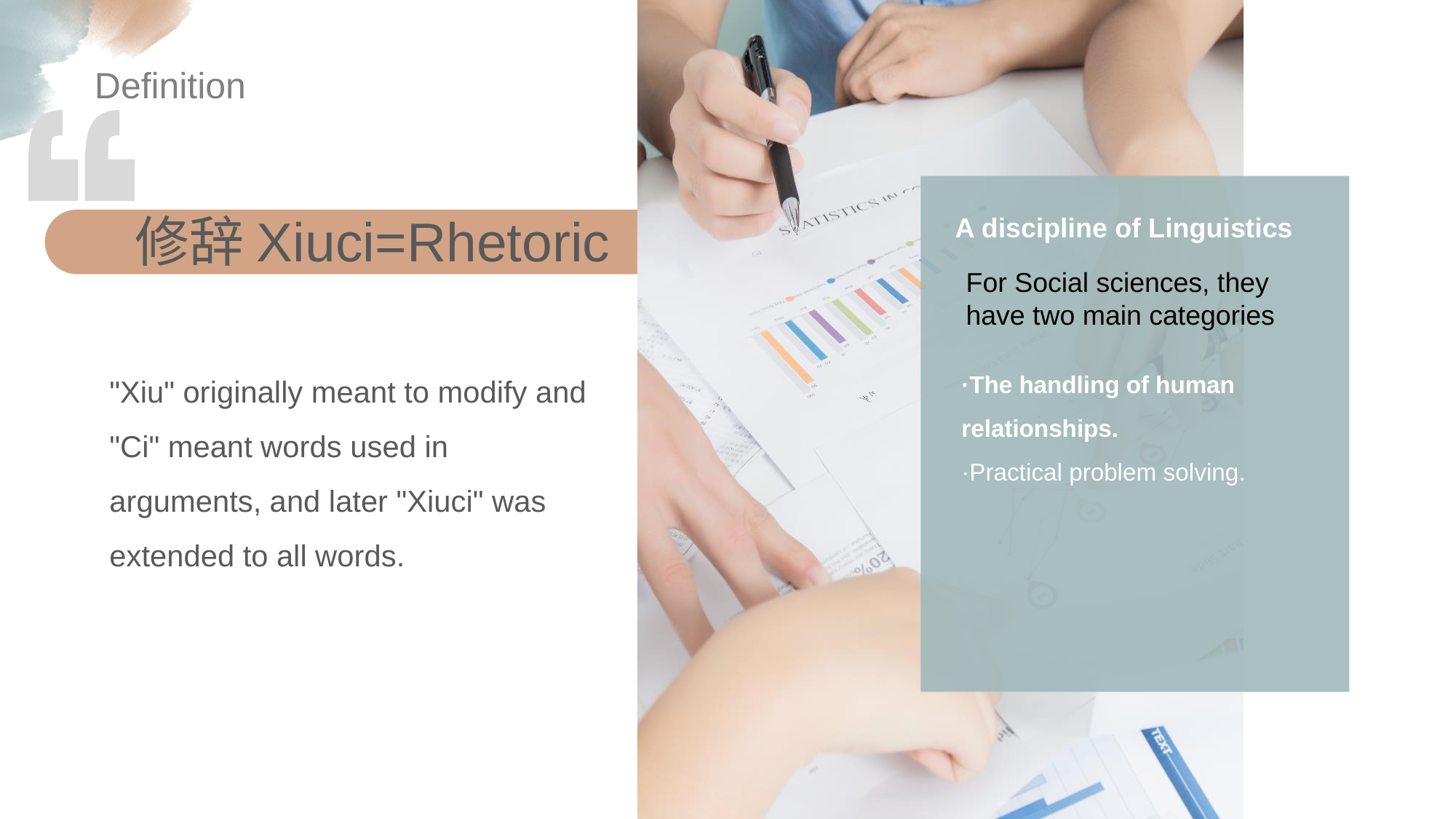

Definition

修辞Xiuci=Rhetoric

A discipline of Linguistics
For Social sciences, they have two main categories
"Xiu" originally meant to modify and "Ci" meant words used in arguments, and later "Xiuci" was extended to all words.
·The handling of human relationships.
·Practical problem solving.